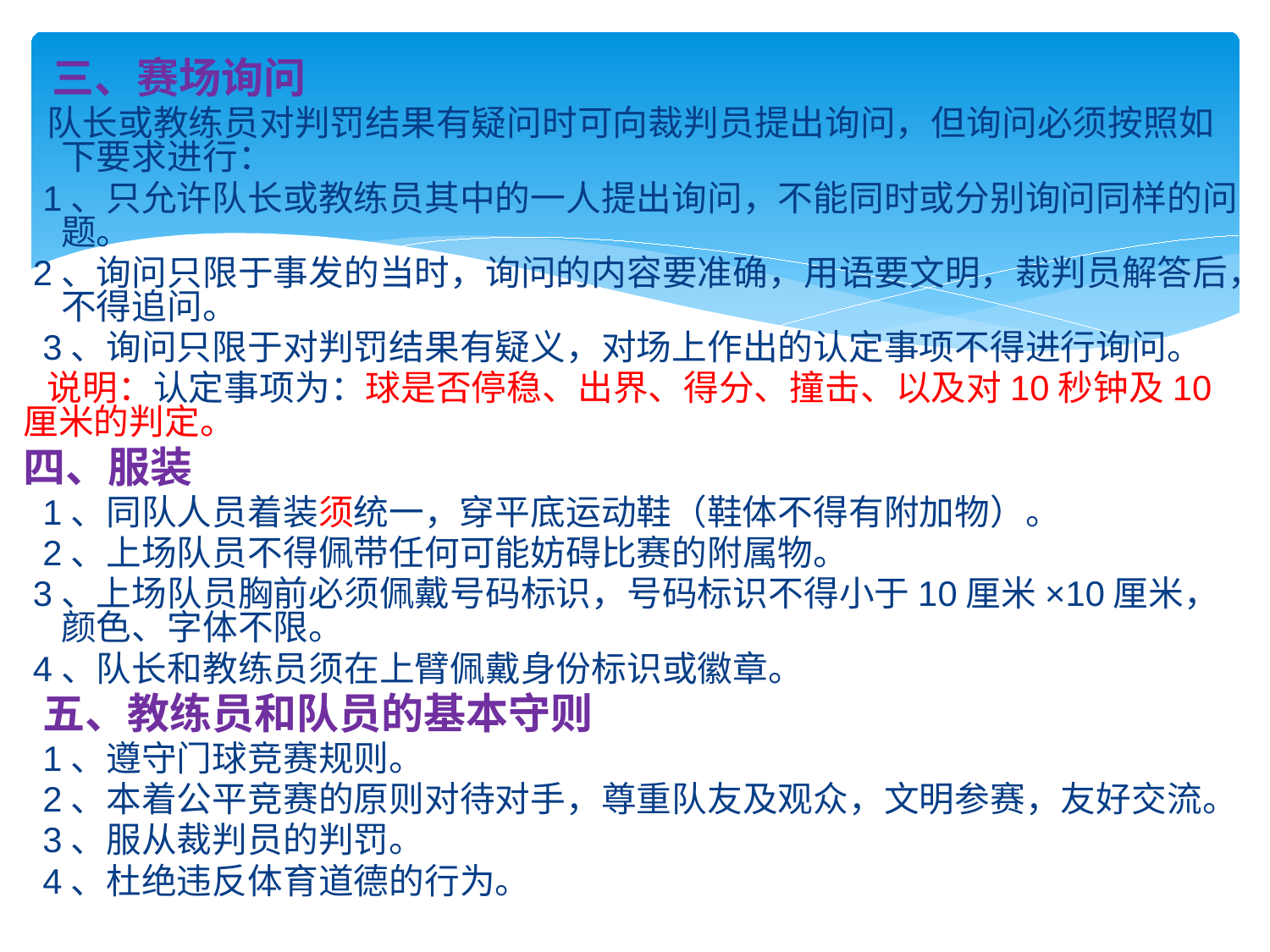

三、赛场询问
  队长或教练员对判罚结果有疑问时可向裁判员提出询问，但询问必须按照如下要求进行：
  1、只允许队长或教练员其中的一人提出询问，不能同时或分别询问同样的问题。
 2、询问只限于事发的当时，询问的内容要准确，用语要文明，裁判员解答后，不得追问。
  3、询问只限于对判罚结果有疑义，对场上作出的认定事项不得进行询问。
  说明：认定事项为：球是否停稳、出界、得分、撞击、以及对10秒钟及10厘米的判定。
四、服装
  1、同队人员着装须统一，穿平底运动鞋（鞋体不得有附加物）。
  2、上场队员不得佩带任何可能妨碍比赛的附属物。
 3、上场队员胸前必须佩戴号码标识，号码标识不得小于10厘米×10厘米，颜色、字体不限。
 4、队长和教练员须在上臂佩戴身份标识或徽章。
 五、教练员和队员的基本守则
  1、遵守门球竞赛规则。
  2、本着公平竞赛的原则对待对手，尊重队友及观众，文明参赛，友好交流。
  3、服从裁判员的判罚。
  4、杜绝违反体育道德的行为。